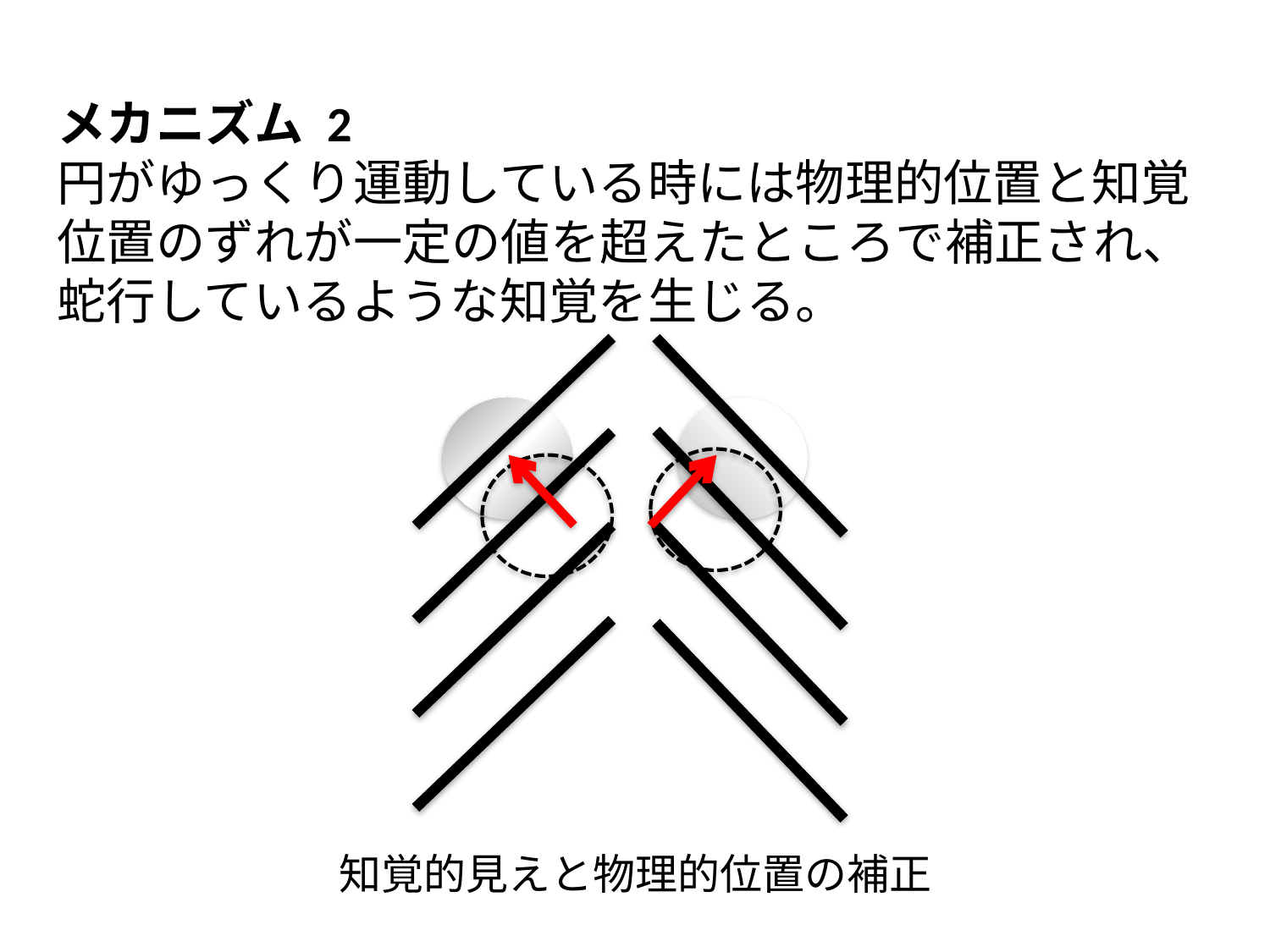

# メカニズム 2 円がゆっくり運動している時には物理的位置と知覚位置のずれが一定の値を超えたところで補正され、 蛇行しているような知覚を生じる。

知覚的見えと物理的位置の補正